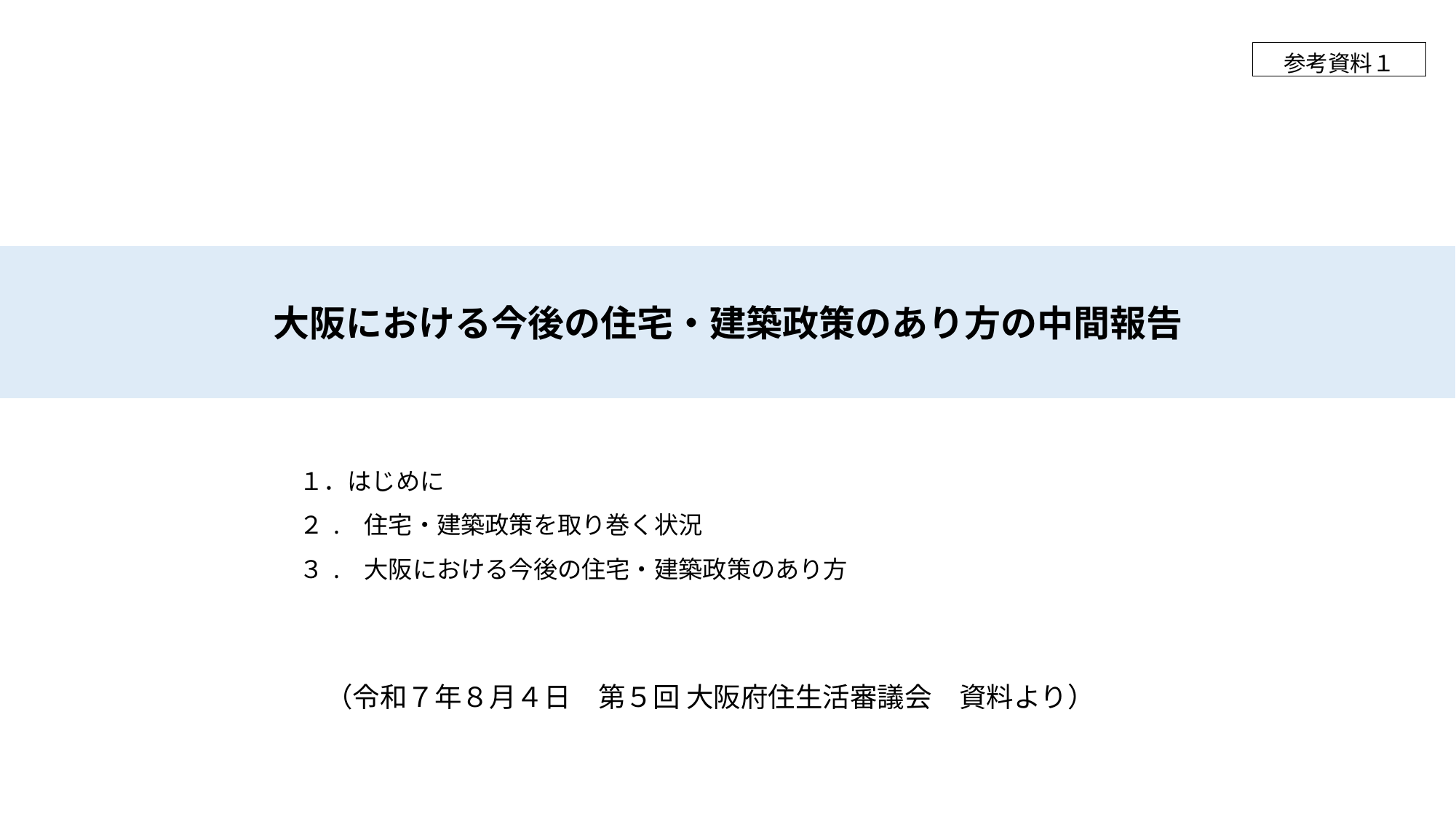

参考資料１
大阪における今後の住宅・建築政策のあり方の中間報告
１．はじめに
２. 住宅・建築政策を取り巻く状況
３. 大阪における今後の住宅・建築政策のあり方
（令和７年８月４日　第５回 大阪府住生活審議会　資料より）